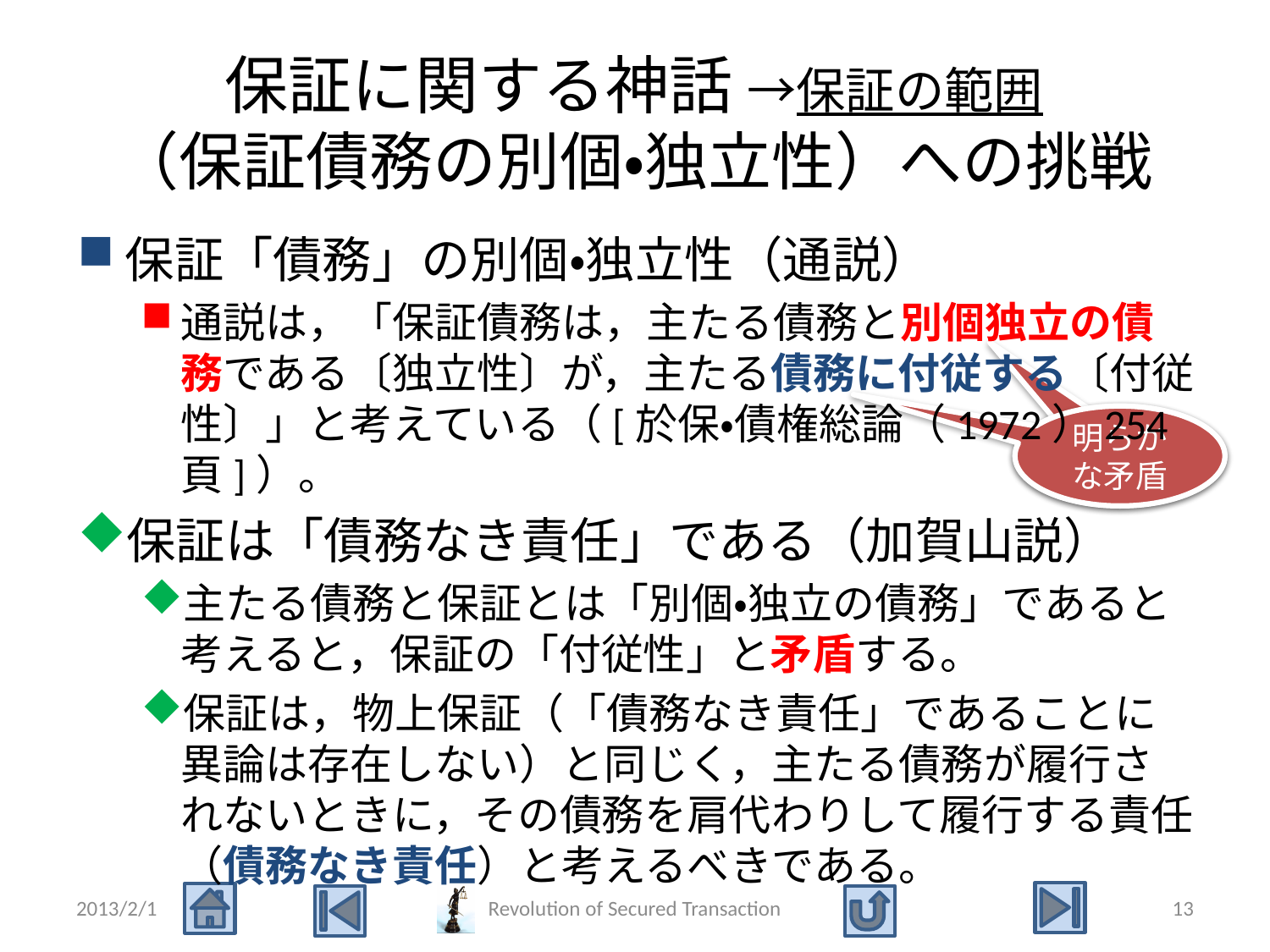

# 保証に関する神話 →保証の範囲 （保証債務の別個・独立性）への挑戦
保証「債務」の別個・独立性（通説）
通説は，「保証債務は，主たる債務と別個独立の債務である〔独立性〕が，主たる債務に付従する〔付従性〕」と考えている（[於保・債権総論（1972）254頁]）。
保証は「債務なき責任」である（加賀山説）
主たる債務と保証とは「別個・独立の債務」であると考えると，保証の「付従性」と矛盾する。
保証は，物上保証（「債務なき責任」であることに異論は存在しない）と同じく，主たる債務が履行されないときに，その債務を肩代わりして履行する責任（債務なき責任）と考えるべきである。
明らかな矛盾
明らかな矛盾
2013/2/1
Revolution of Secured Transaction
13